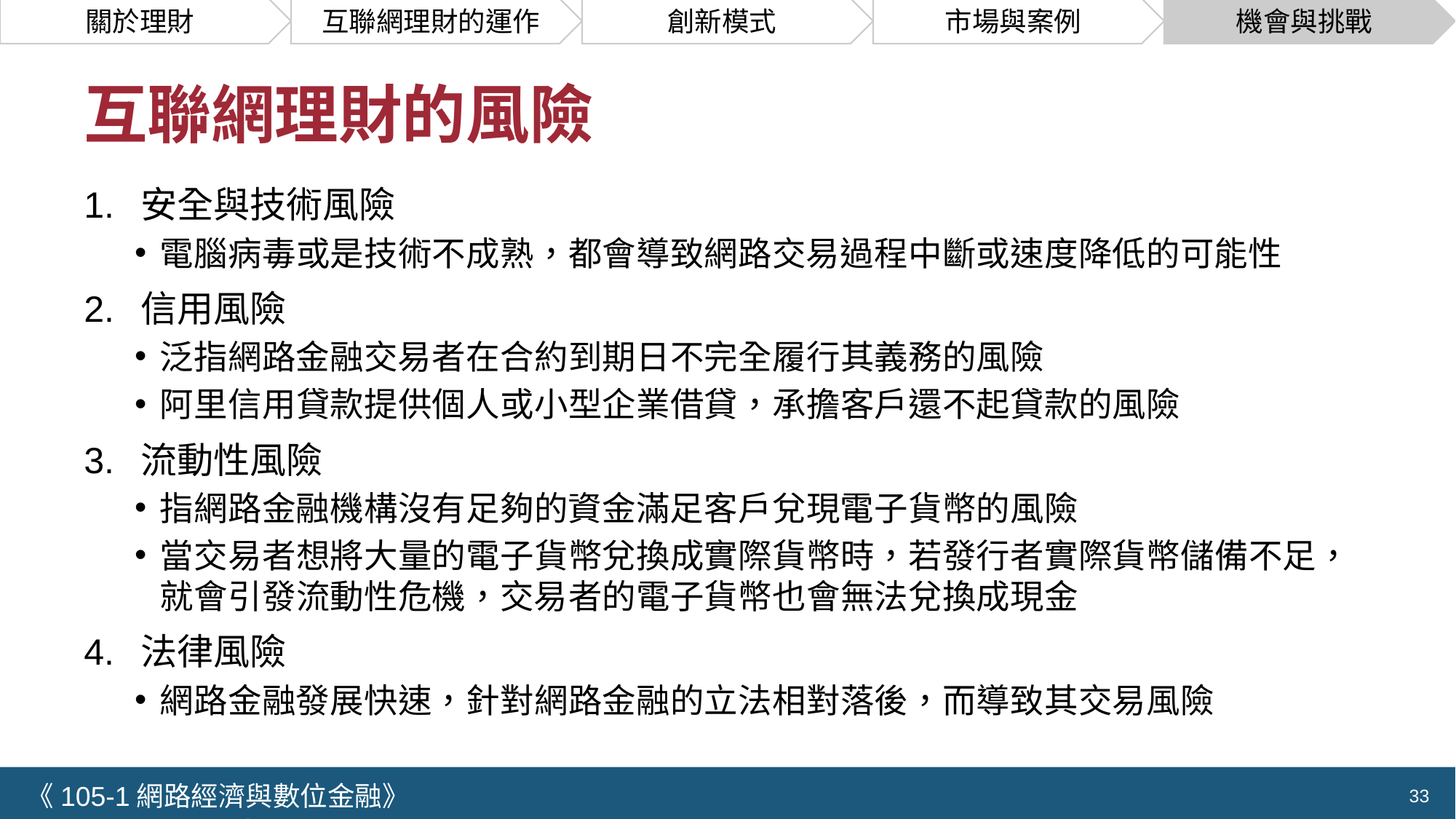

關於理財
互聯網理財的運作
創新模式
機會與挑戰
市場與案例
# 互聯網理財的風險
安全與技術風險
電腦病毒或是技術不成熟，都會導致網路交易過程中斷或速度降低的可能性
信用風險
泛指網路金融交易者在合約到期日不完全履行其義務的風險
阿里信用貸款提供個人或小型企業借貸，承擔客戶還不起貸款的風險
流動性風險
指網路金融機構沒有足夠的資金滿足客戶兌現電子貨幣的風險
當交易者想將大量的電子貨幣兌換成實際貨幣時，若發行者實際貨幣儲備不足，就會引發流動性危機，交易者的電子貨幣也會無法兌換成現金
法律風險
網路金融發展快速，針對網路金融的立法相對落後，而導致其交易風險
《105-1網路經濟與數位金融》                                                                                                                                             NCTU.IIM.IEBI Lab
33